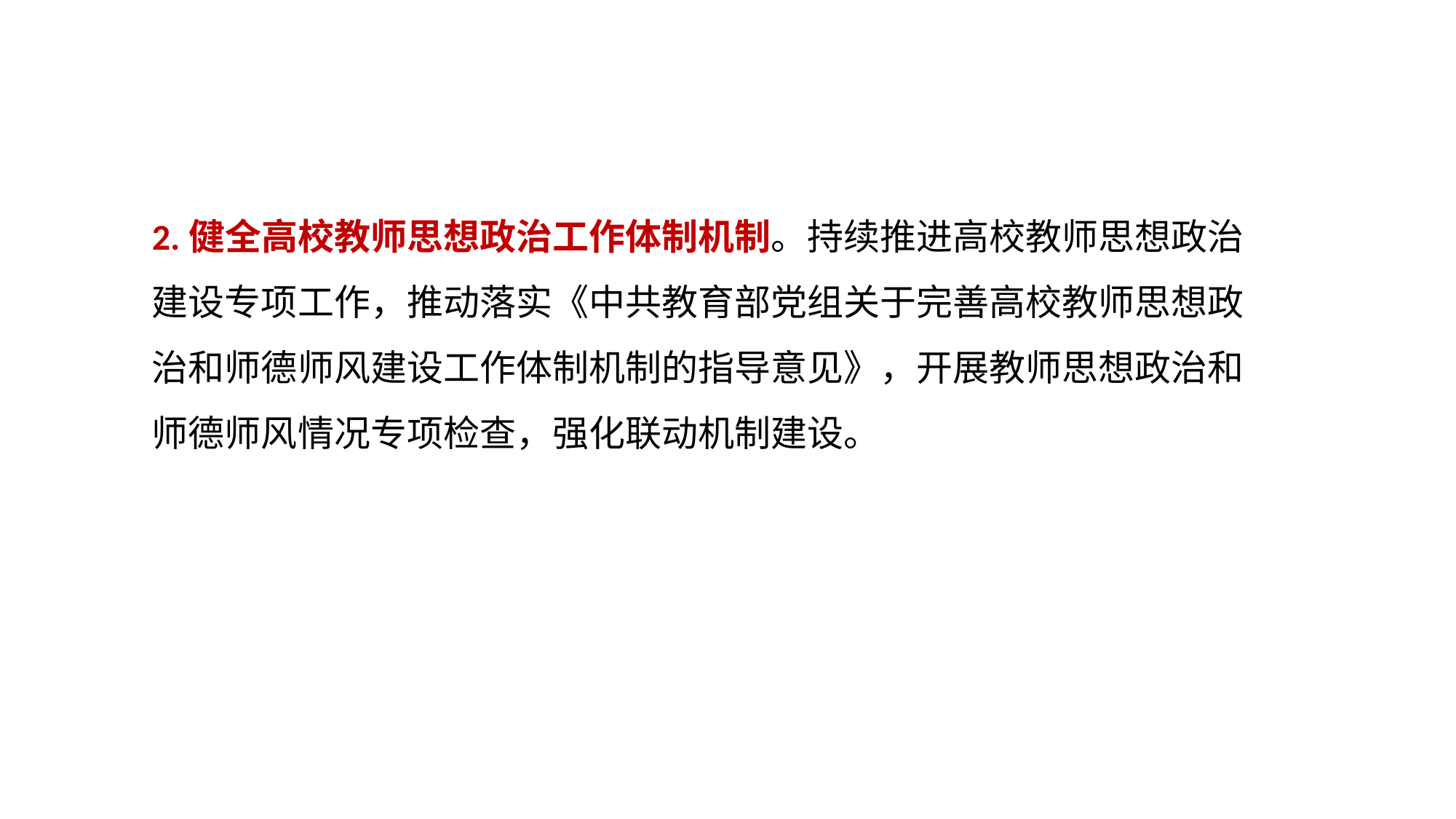

2.健全高校教师思想政治工作体制机制。持续推进高校教师思想政治建设专项工作，推动落实《中共教育部党组关于完善高校教师思想政治和师德师风建设工作体制机制的指导意见》，开展教师思想政治和师德师风情况专项检查，强化联动机制建设。